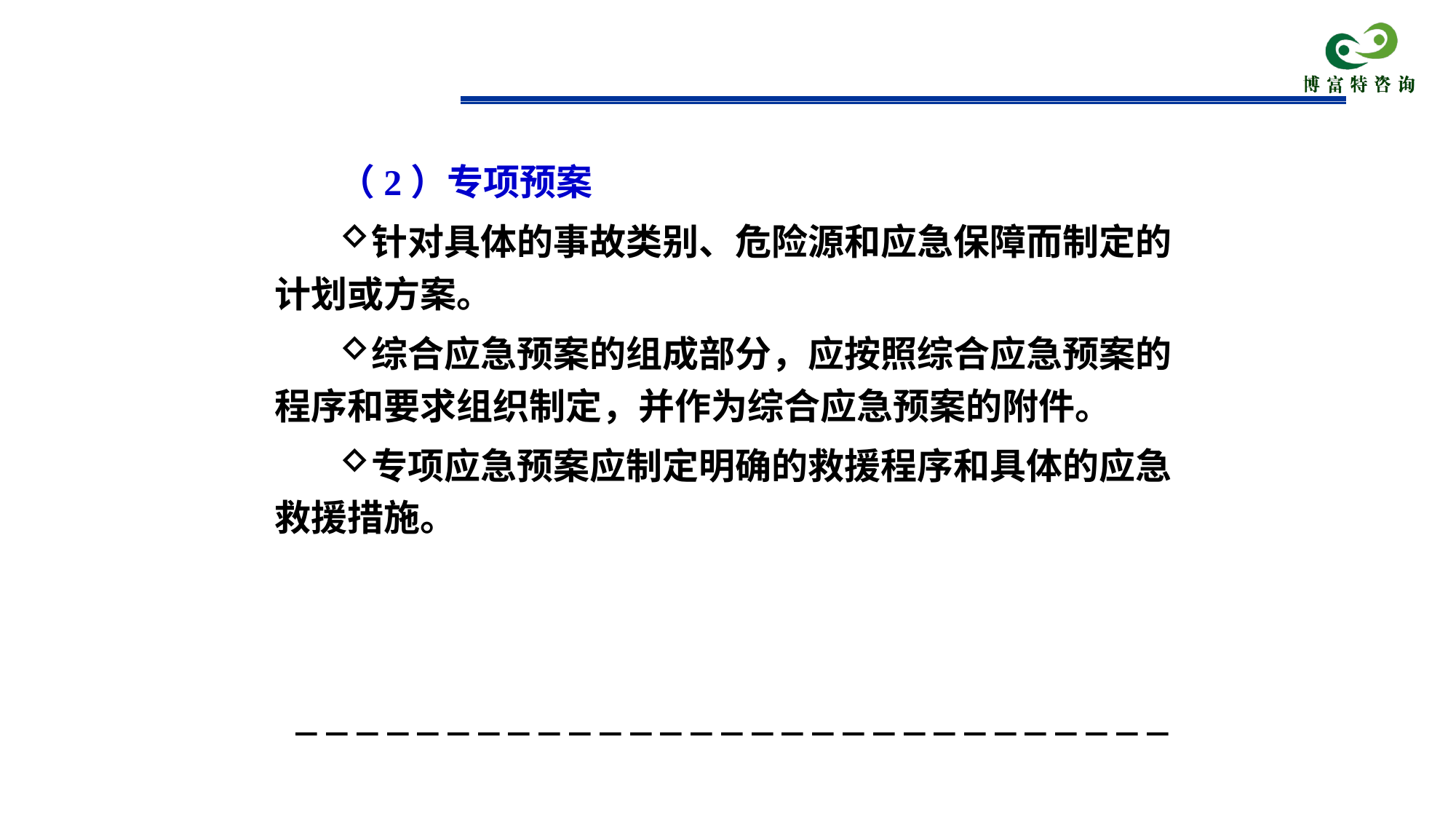

# （2）专项预案
针对具体的事故类别、危险源和应急保障而制定的计划或方案。
综合应急预案的组成部分，应按照综合应急预案的程序和要求组织制定，并作为综合应急预案的附件。
专项应急预案应制定明确的救援程序和具体的应急救援措施。
－－－－－－－－－－－－－－－－－－－－－－－－－－－－－